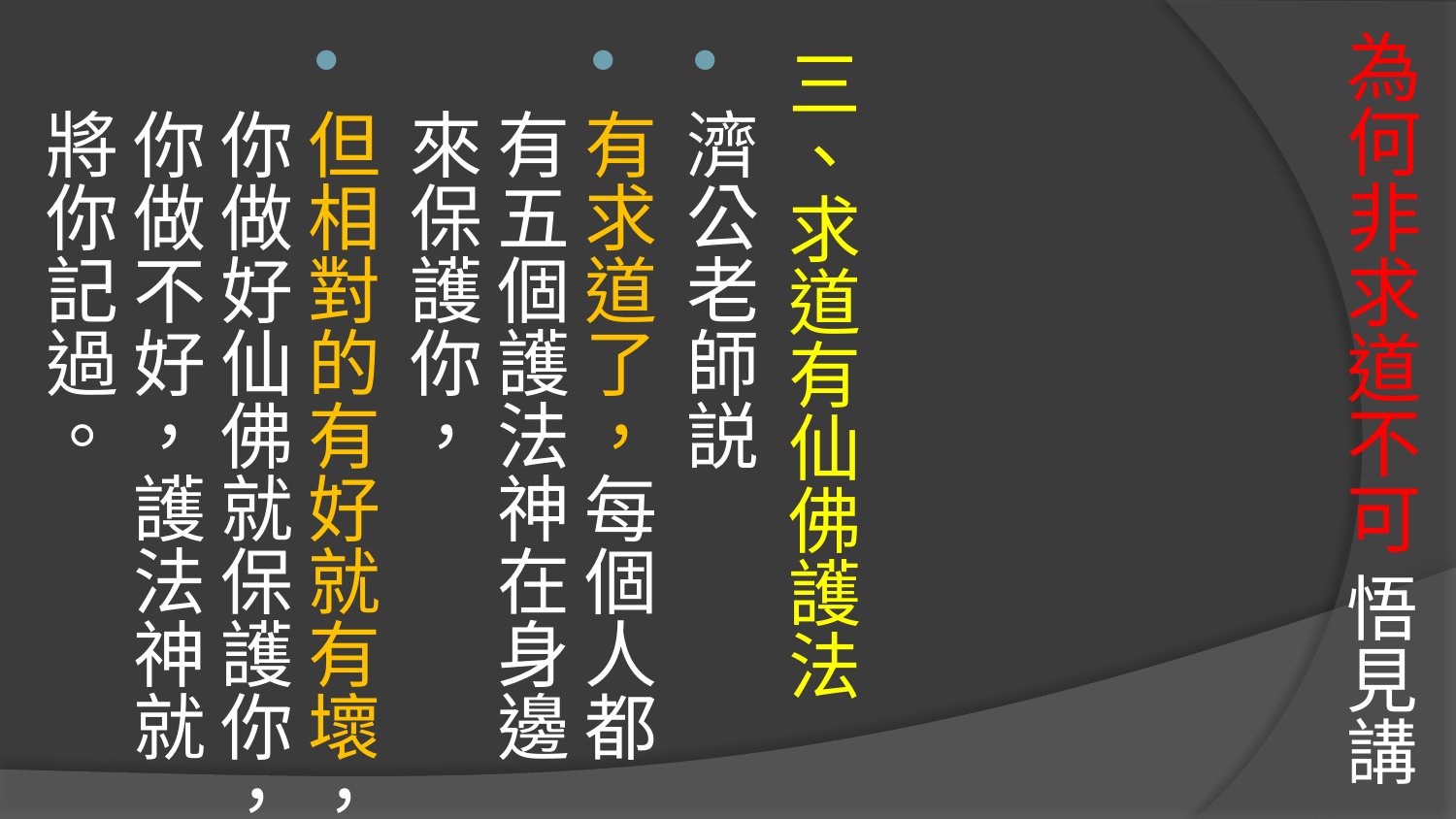

# 為何非求道不可 悟見講
三、求道有仙佛護法
濟公老師説
有求道了，每個人都有五個護法神在身邊來保護你，
但相對的有好就有壞，你做好仙佛就保護你，你做不好，護法神就將你記過。